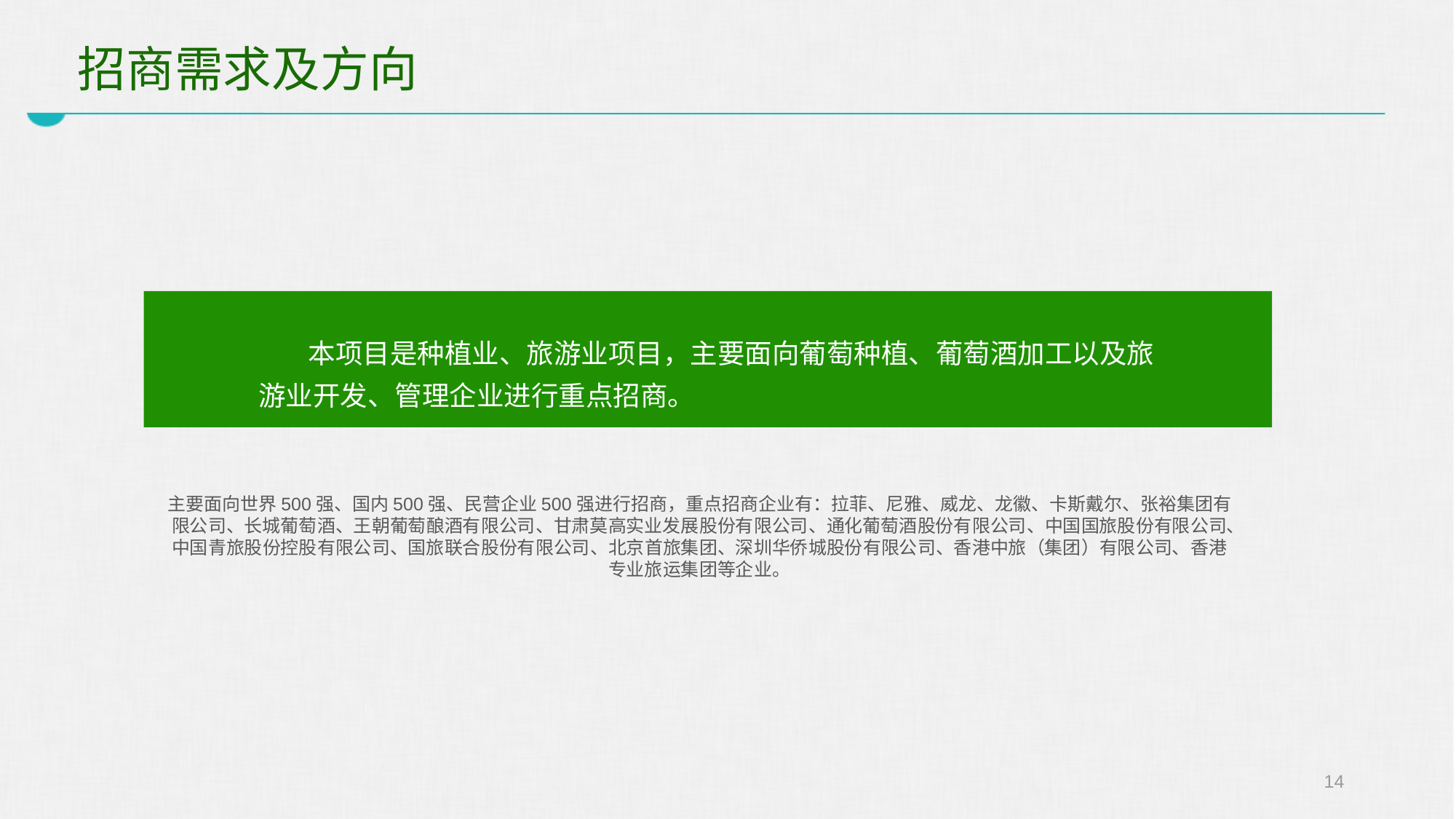

# 招商需求及方向

       本项目是种植业、旅游业项目，主要面向葡萄种植、葡萄酒加工以及旅游业开发、管理企业进行重点招商。

主要面向世界500强、国内500强、民营企业500强进行招商，重点招商企业有：拉菲、尼雅、威龙、龙徽、卡斯戴尔、张裕集团有限公司、长城葡萄酒、王朝葡萄酿酒有限公司、甘肃莫高实业发展股份有限公司、通化葡萄酒股份有限公司、中国国旅股份有限公司、中国青旅股份控股有限公司、国旅联合股份有限公司、北京首旅集团、深圳华侨城股份有限公司、香港中旅（集团）有限公司、香港专业旅运集团等企业。
14